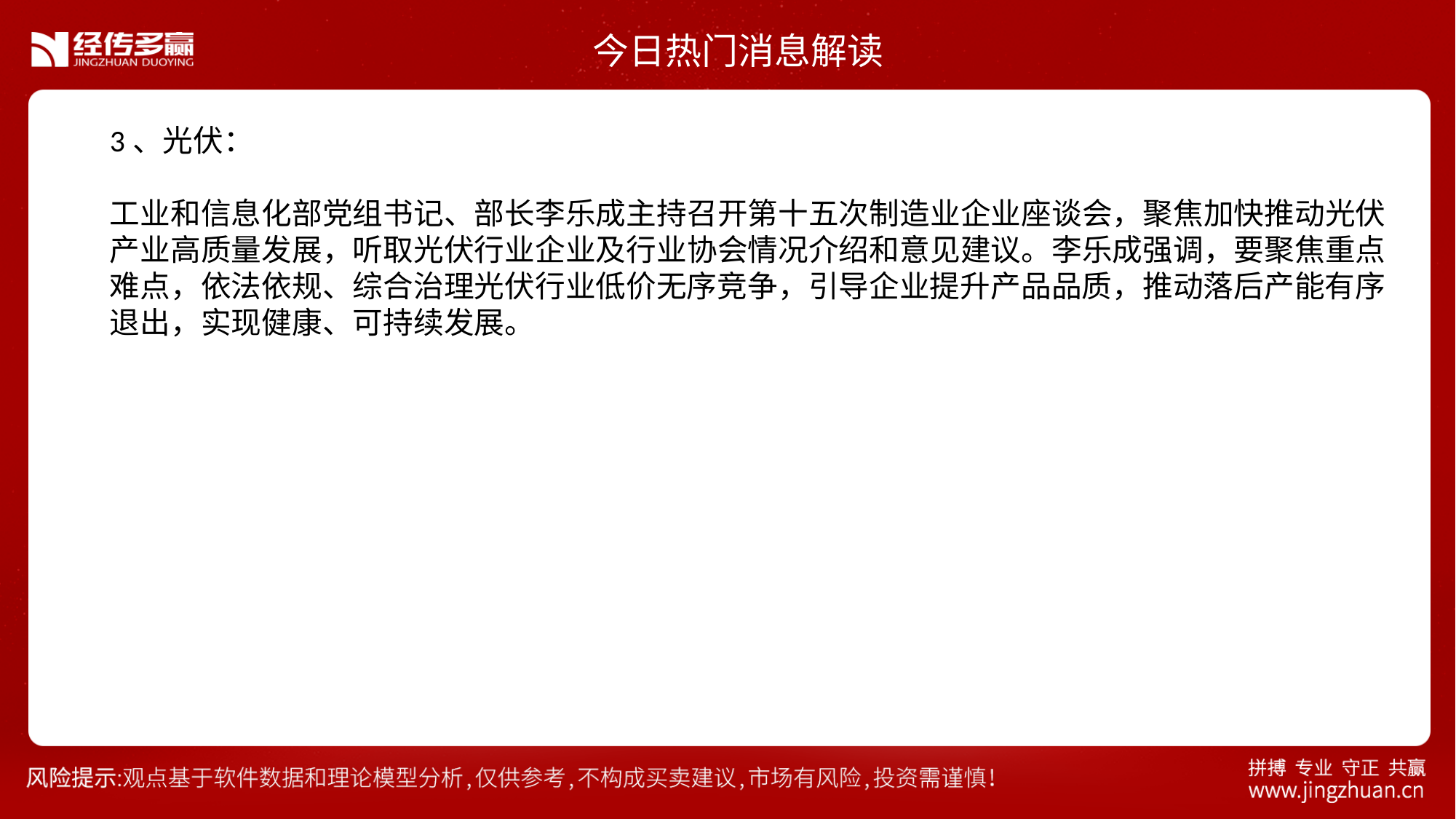

今日热门消息解读
3、光伏：

工业和信息化部党组书记、部长李乐成主持召开第十五次制造业企业座谈会，聚焦加快推动光伏产业高质量发展，听取光伏行业企业及行业协会情况介绍和意见建议。李乐成强调，要聚焦重点难点，依法依规、综合治理光伏行业低价无序竞争，引导企业提升产品品质，推动落后产能有序退出，实现健康、可持续发展。